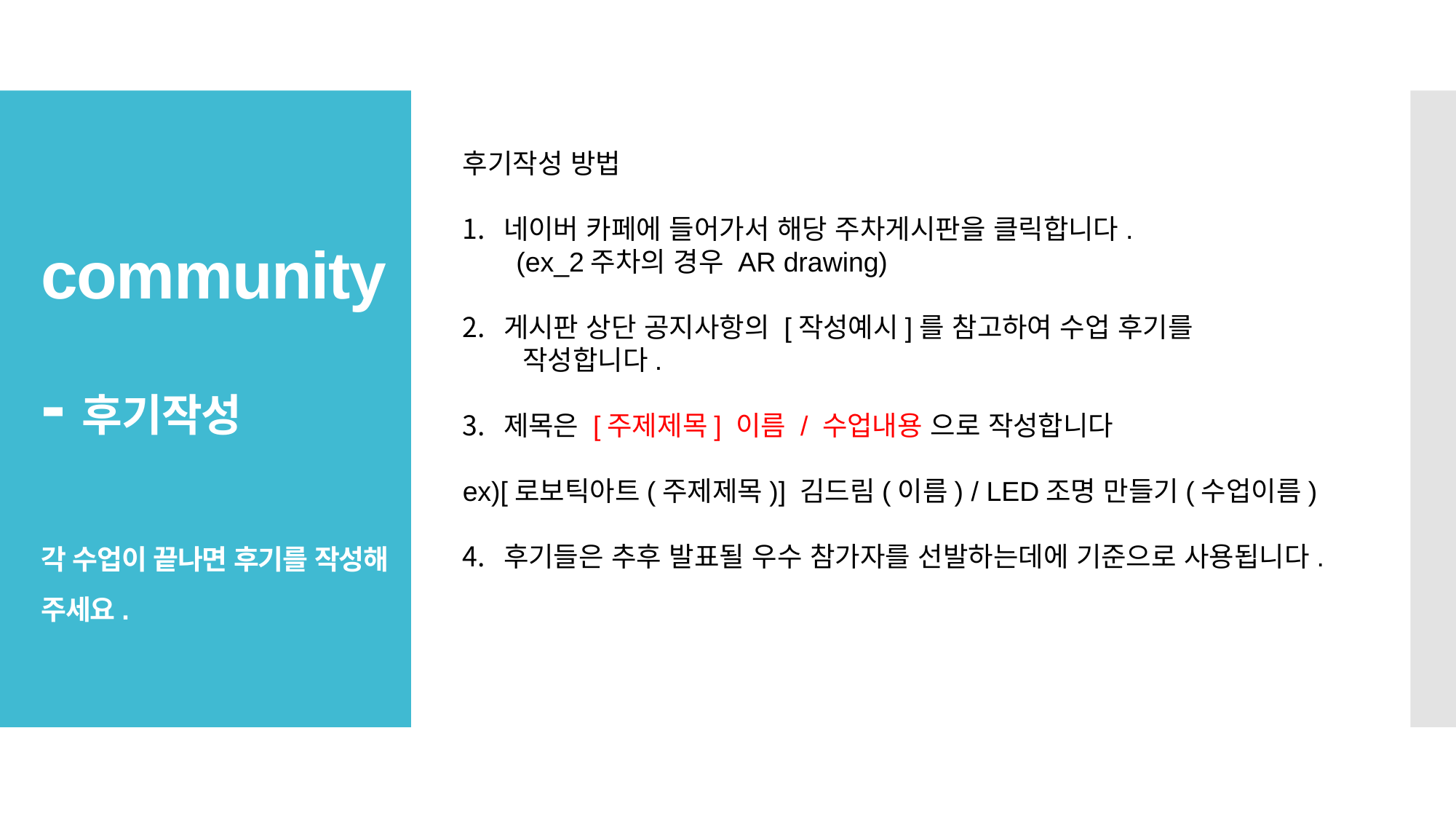

# community -후기작성 각 수업이 끝나면 후기를 작성해 주세요.
후기작성 방법

네이버 카페에 들어가서 해당 주차게시판을 클릭합니다.
       (ex_2주차의 경우 AR drawing)

게시판 상단 공지사항의 [작성예시]를 참고하여 수업 후기를
       작성합니다.

제목은 [주제제목] 이름 / 수업내용 으로 작성합니다

ex)[로보틱아트(주제제목)] 김드림(이름) / LED조명 만들기(수업이름)

후기들은 추후 발표될 우수 참가자를 선발하는데에 기준으로 사용됩니다.